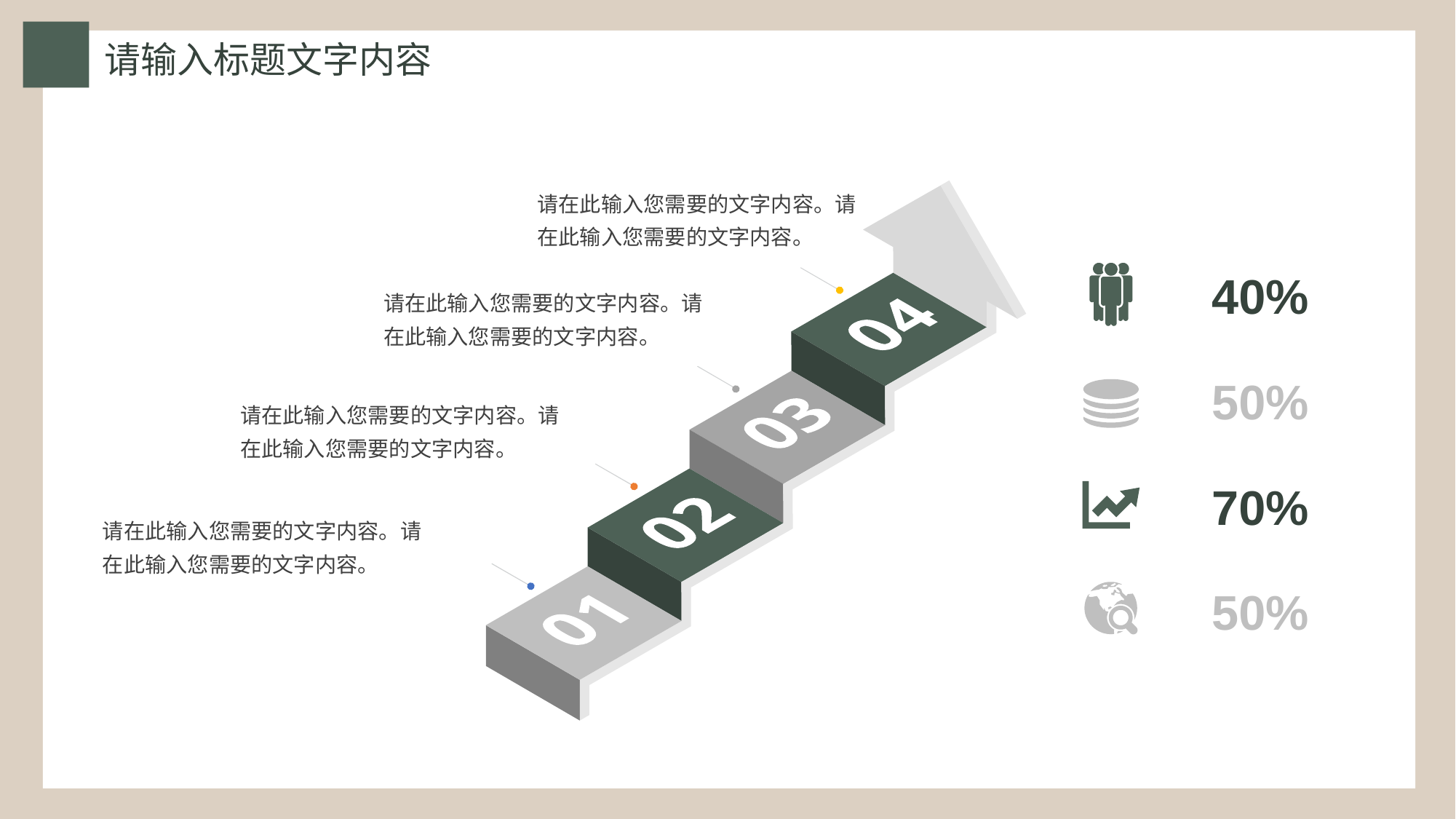

请输入标题文字内容
请在此输入您需要的文字内容。请在此输入您需要的文字内容。

40%

请在此输入您需要的文字内容。请在此输入您需要的文字内容。

50%

请在此输入您需要的文字内容。请在此输入您需要的文字内容。

70%

请在此输入您需要的文字内容。请在此输入您需要的文字内容。

50%